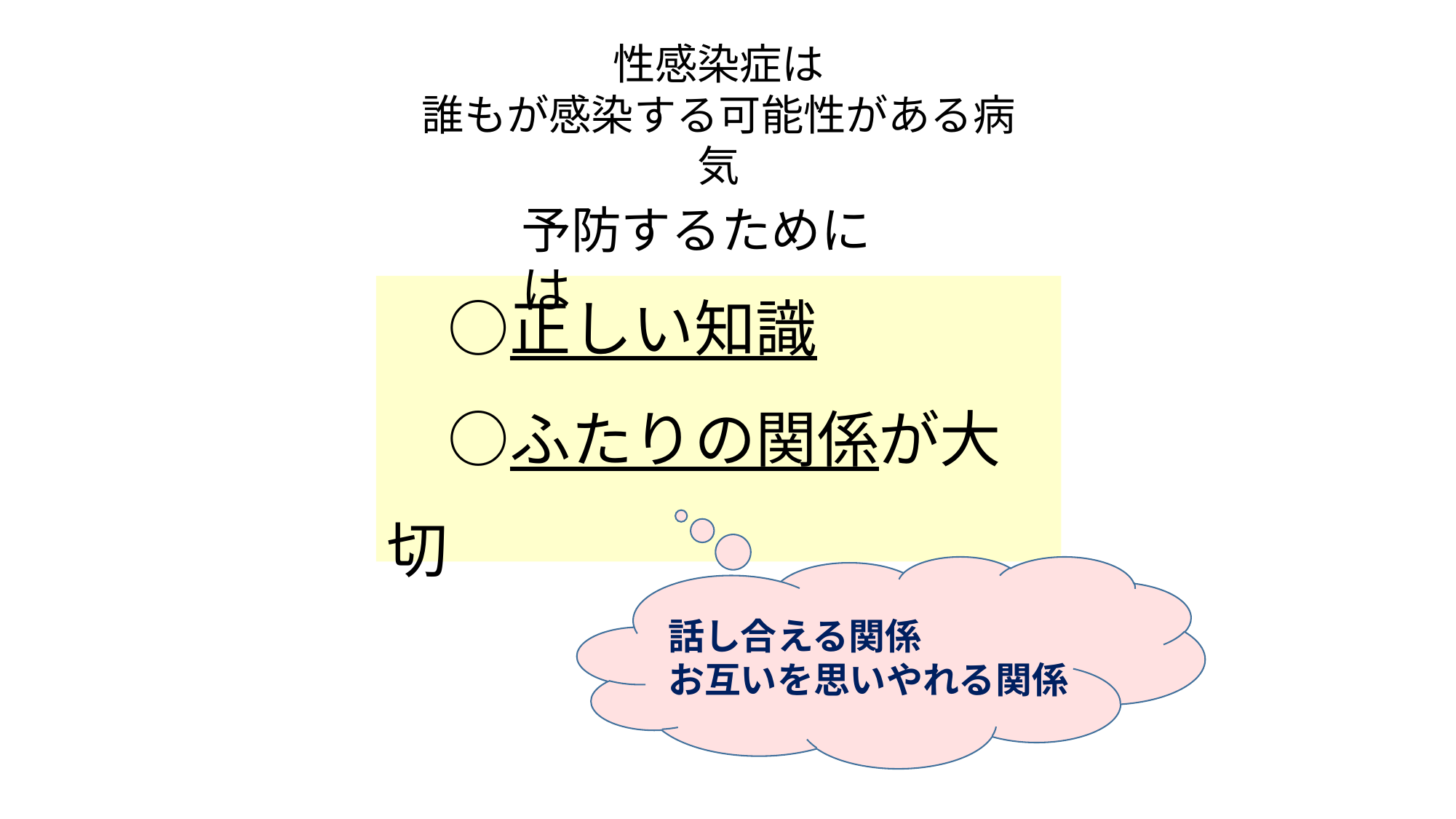

性感染症は
誰もが感染する可能性がある病気

予防するためには
　○正しい知識
　○ふたりの関係が大切
話し合える関係
お互いを思いやれる関係